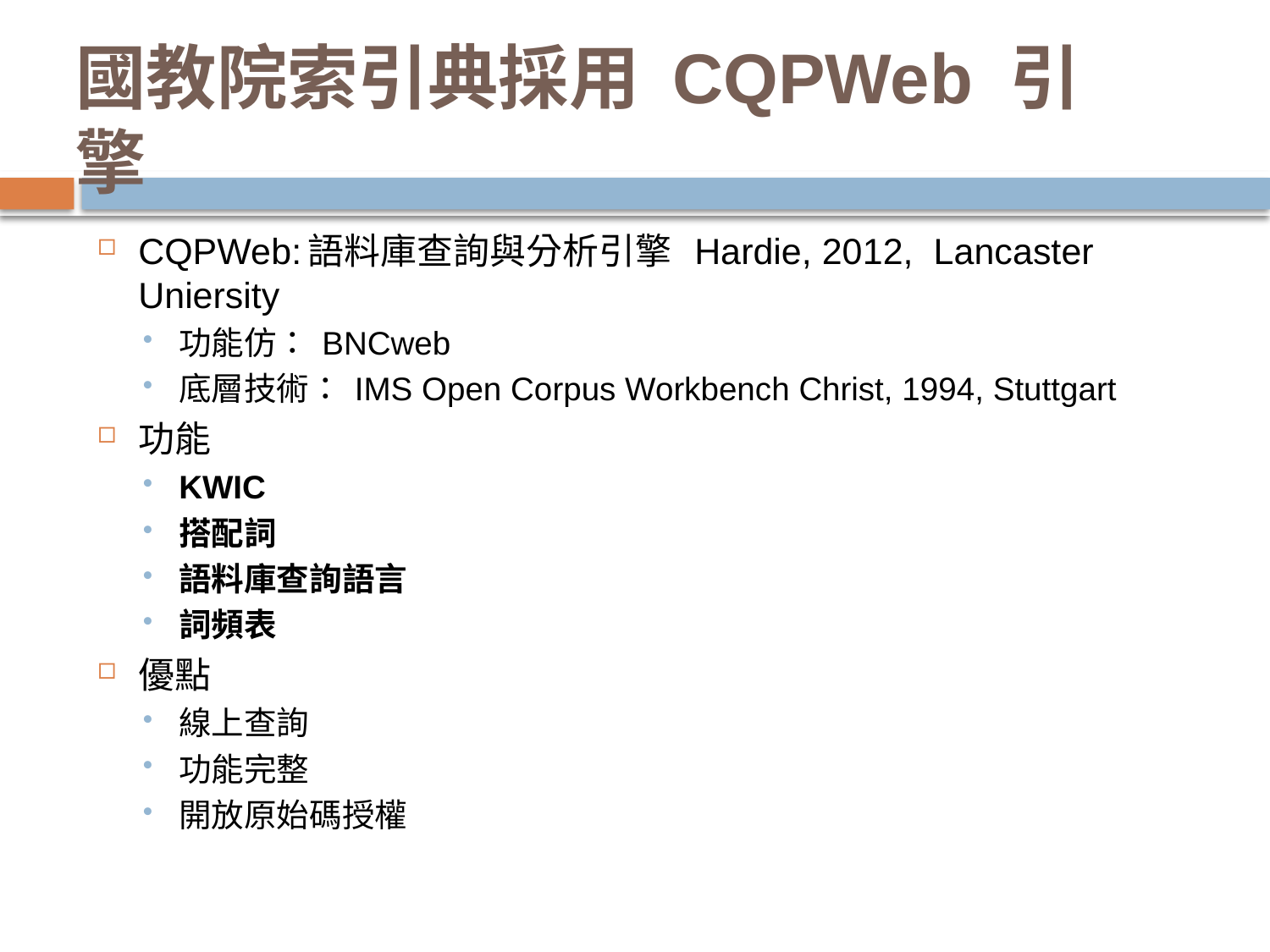

# 國教院索引典採用 CQPWeb 引擎
CQPWeb:語料庫查詢與分析引擎  Hardie, 2012,  Lancaster Uniersity
功能仿： BNCweb
底層技術： IMS Open Corpus Workbench Christ, 1994, Stuttgart
功能
KWIC
搭配詞
語料庫查詢語言
詞頻表
優點
線上查詢
功能完整
開放原始碼授權